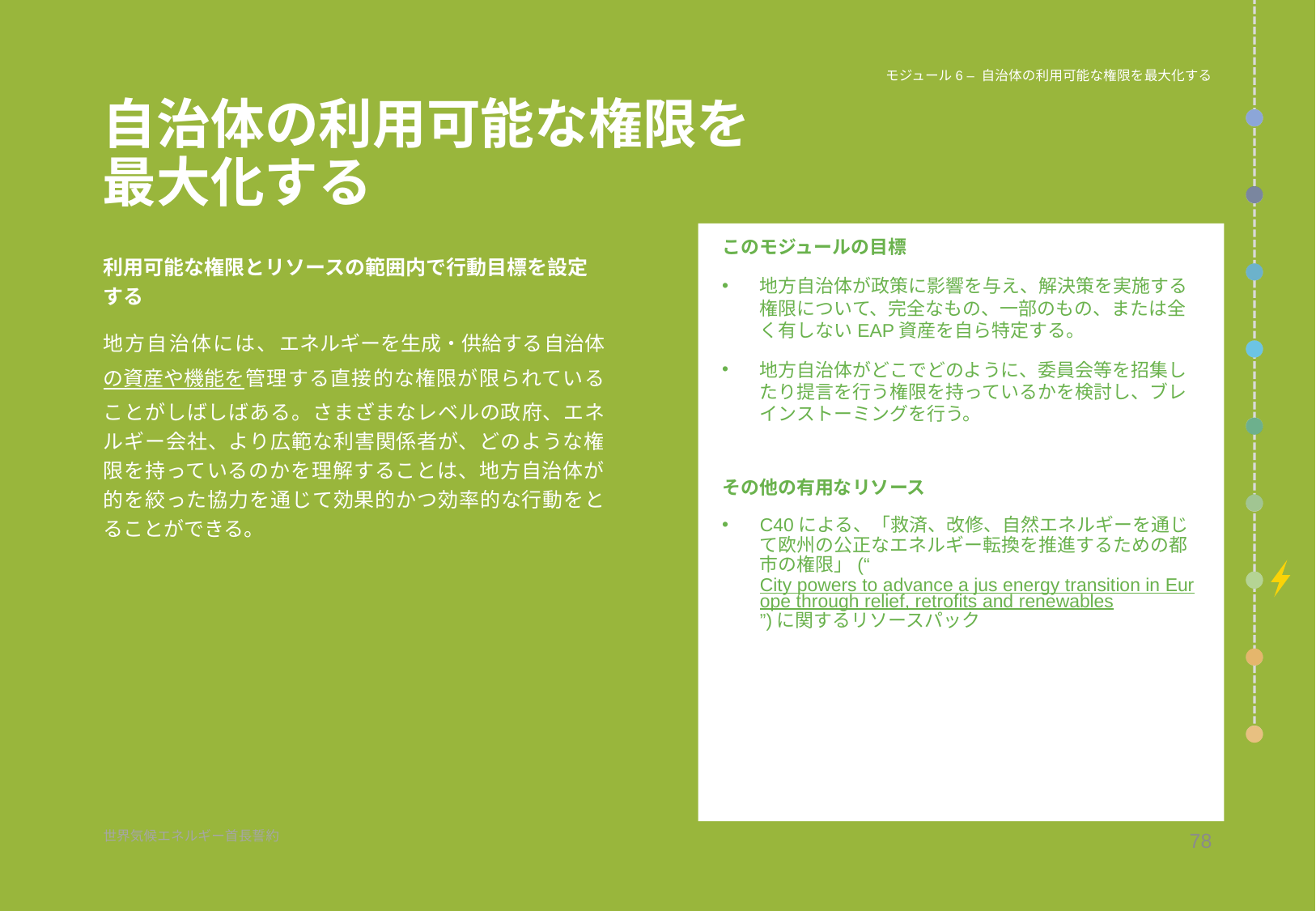

モジュール6 – 自治体の利用可能な権限を最大化する
# 自治体の利用可能な権限を 最大化する

このモジュールの目標
地方自治体が政策に影響を与え、解決策を実施する権限について、完全なもの、一部のもの、または全く有しないEAP資産を自ら特定する。
地方自治体がどこでどのように、委員会等を招集したり提言を行う権限を持っているかを検討し、ブレインストーミングを行う。

その他の有用なリソース
C40による、「救済、改修、自然エネルギーを通じて欧州の公正なエネルギー転換を推進するための都市の権限」(“City powers to advance a jus energy transition in Europe through relief, retrofits and renewables”)に関するリソースパック

利用可能な権限とリソースの範囲内で行動目標を設定する
地方自治体には、エネルギーを生成・供給する自治体の資産や機能を管理する直接的な権限が限られていることがしばしばある。さまざまなレベルの政府、エネルギー会社、より広範な利害関係者が、どのような権限を持っているのかを理解することは、地方自治体が的を絞った協力を通じて効果的かつ効率的な行動をとることができる。

78